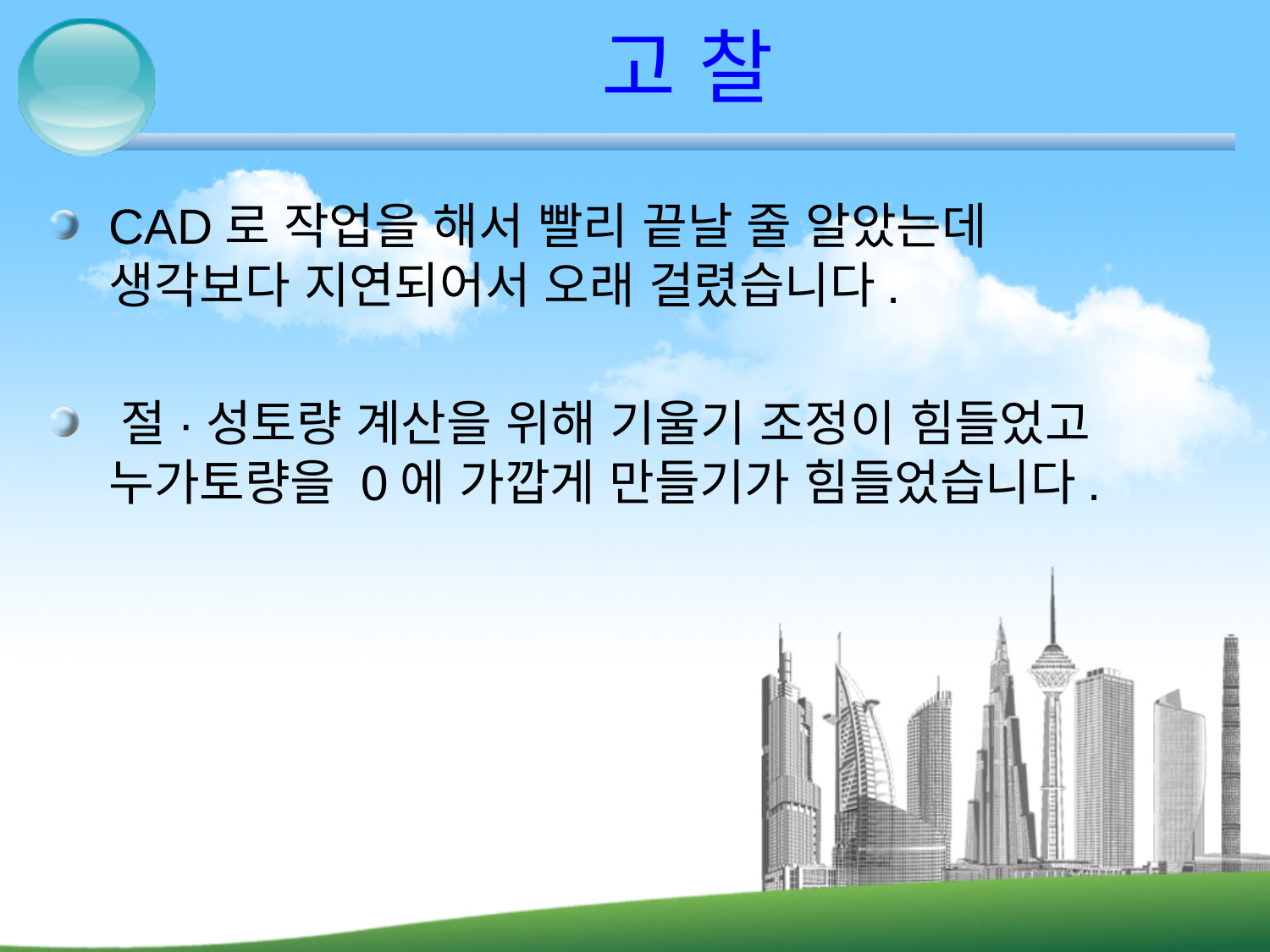

# 고 찰
 CAD로 작업을 해서 빨리 끝날 줄 알았는데
 생각보다 지연되어서 오래 걸렸습니다.

 절·성토량 계산을 위해 기울기 조정이 힘들었고
 누가토량을 0에 가깝게 만들기가 힘들었습니다.